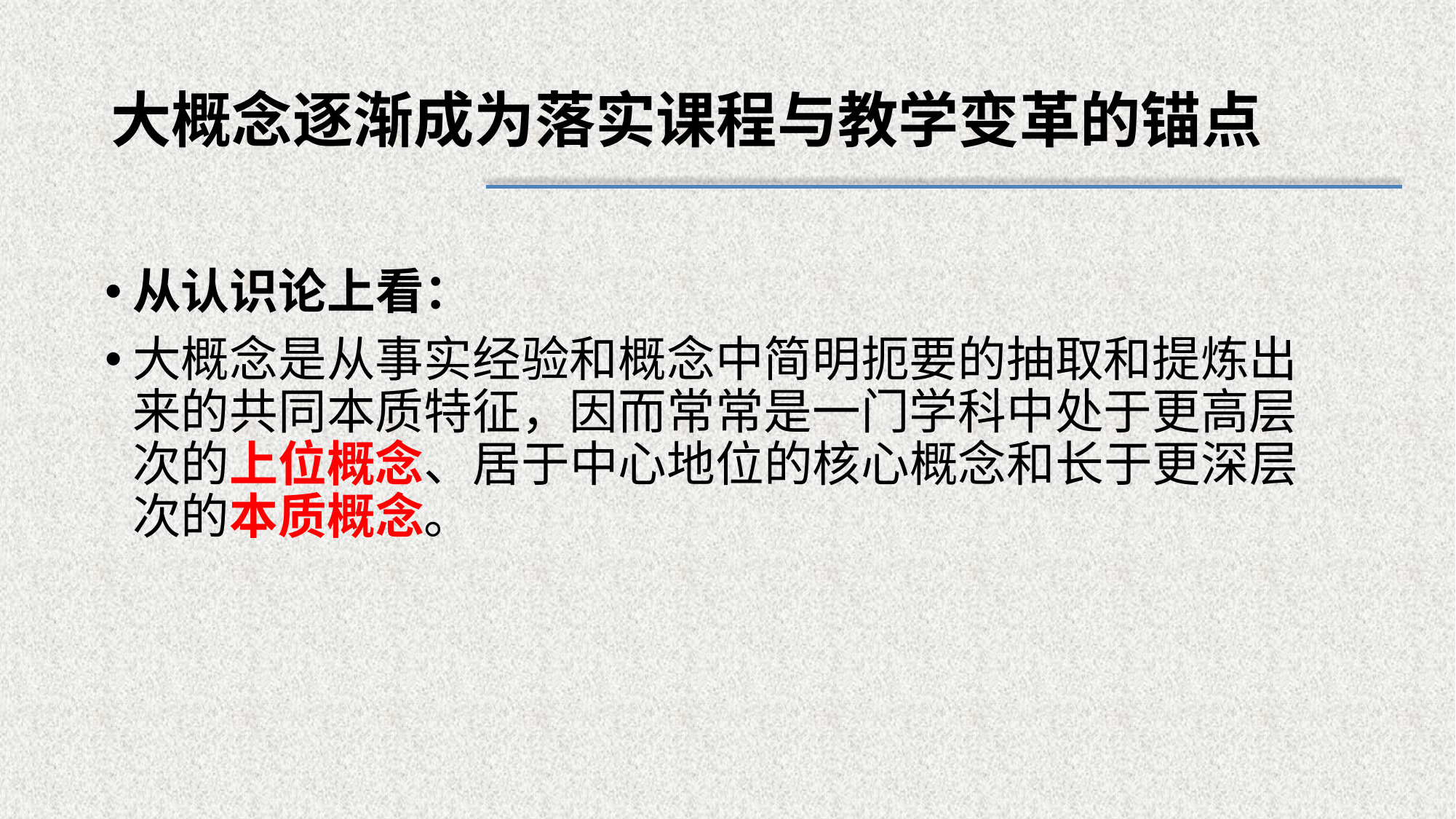

# 大概念逐渐成为落实课程与教学变革的锚点
从认识论上看：
大概念是从事实经验和概念中简明扼要的抽取和提炼出来的共同本质特征，因而常常是一门学科中处于更高层次的上位概念、居于中心地位的核心概念和长于更深层次的本质概念。